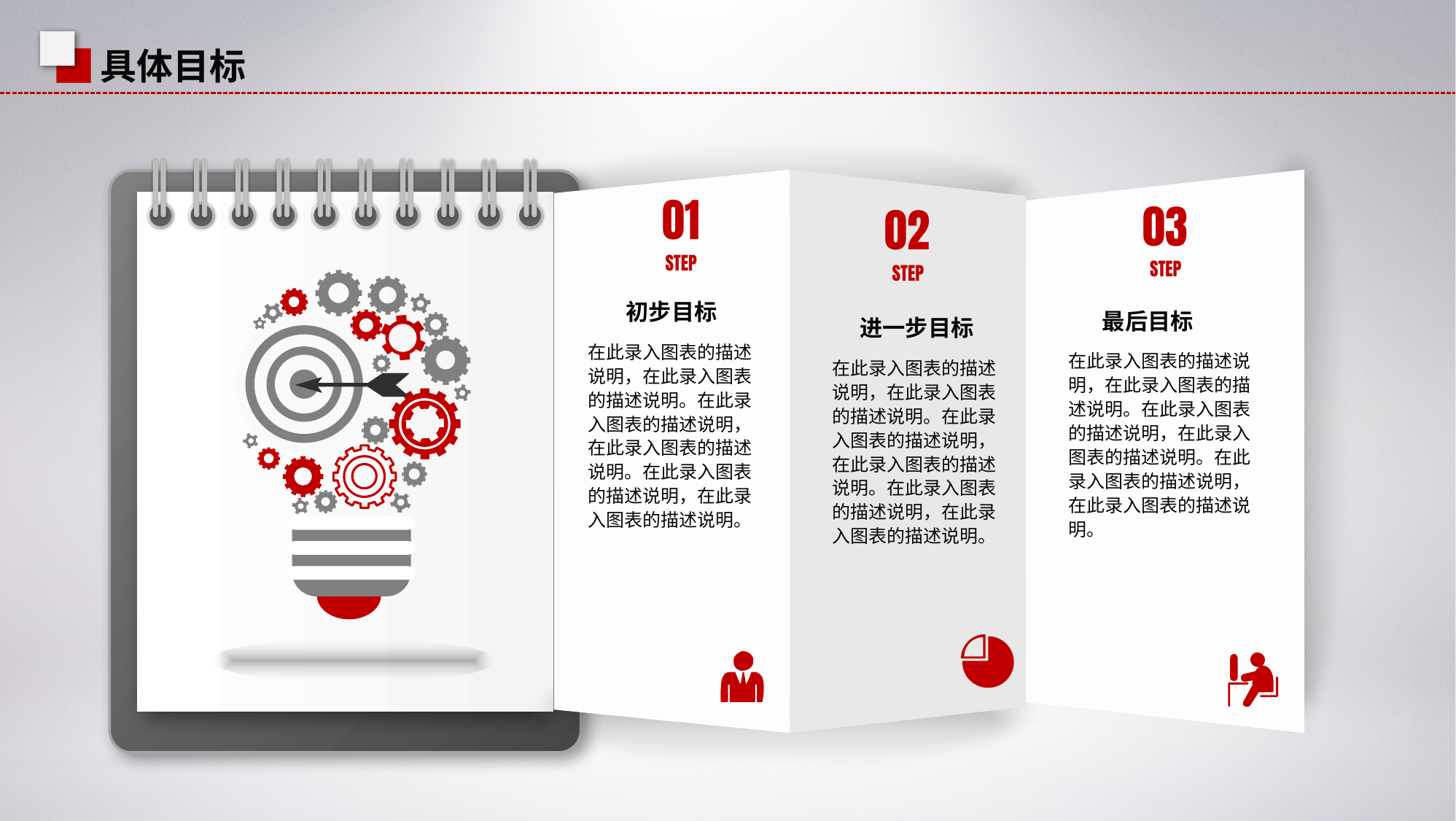

具体目标

01
03
02
STEP
STEP
STEP

初步目标
最后目标
进一步目标

在此录入图表的描述说明，在此录入图表的描述说明。在此录入图表的描述说明，在此录入图表的描述说明。在此录入图表的描述说明，在此录入图表的描述说明。
在此录入图表的描述说明，在此录入图表的描述说明。在此录入图表的描述说明，在此录入图表的描述说明。在此录入图表的描述说明，在此录入图表的描述说明。
在此录入图表的描述说明，在此录入图表的描述说明。在此录入图表的描述说明，在此录入图表的描述说明。在此录入图表的描述说明，在此录入图表的描述说明。